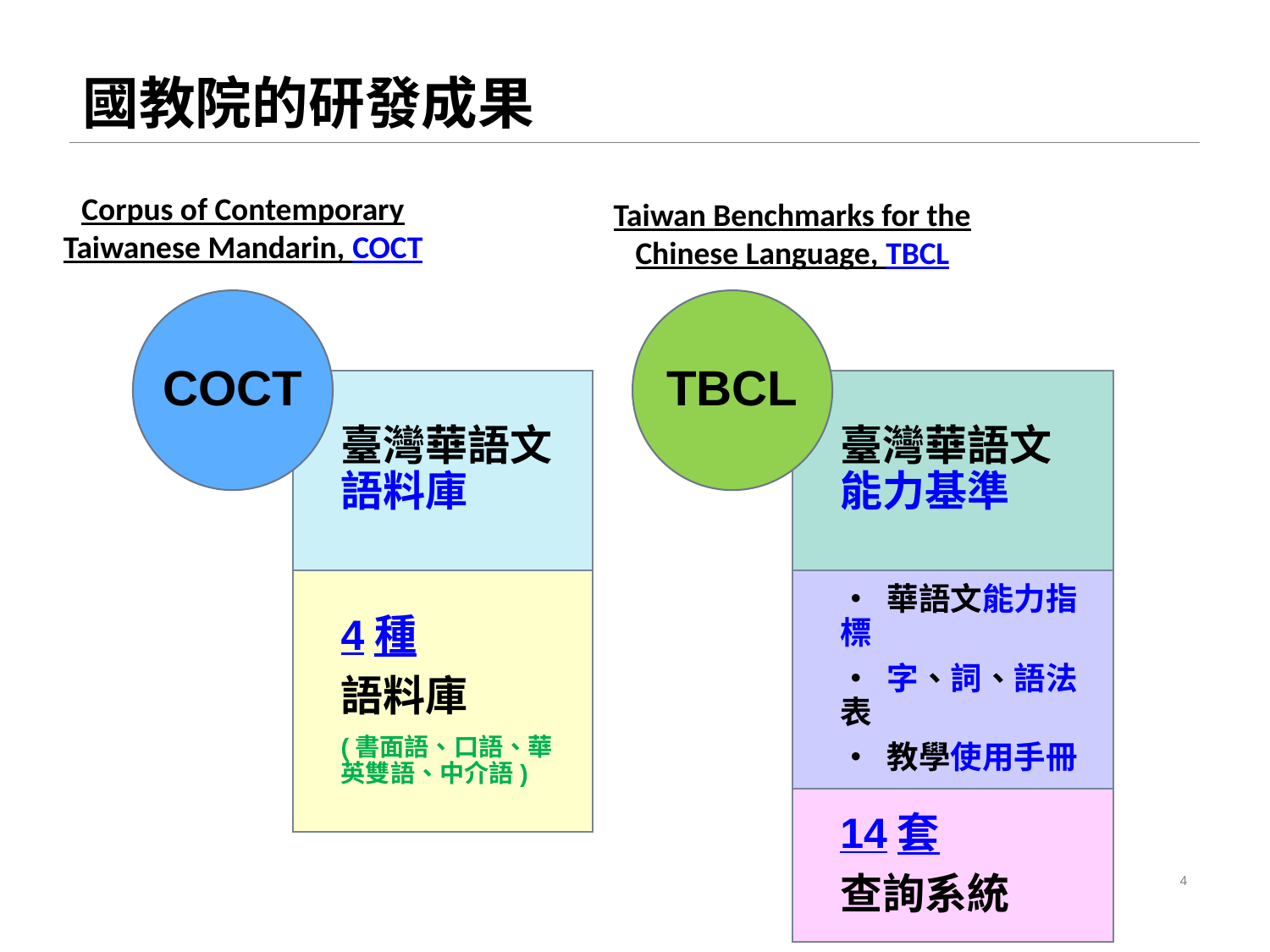

# 國教院的研發成果
Corpus of Contemporary Taiwanese Mandarin, COCT
Taiwan Benchmarks for the
Chinese Language, TBCL
COCT
TBCL
臺灣華語文語料庫
臺灣華語文能力基準
4種
語料庫
(書面語、口語、華英雙語、中介語)
‧ 華語文能力指標
‧ 字、詞、語法表
‧ 教學使用手冊
14套
查詢系統
4